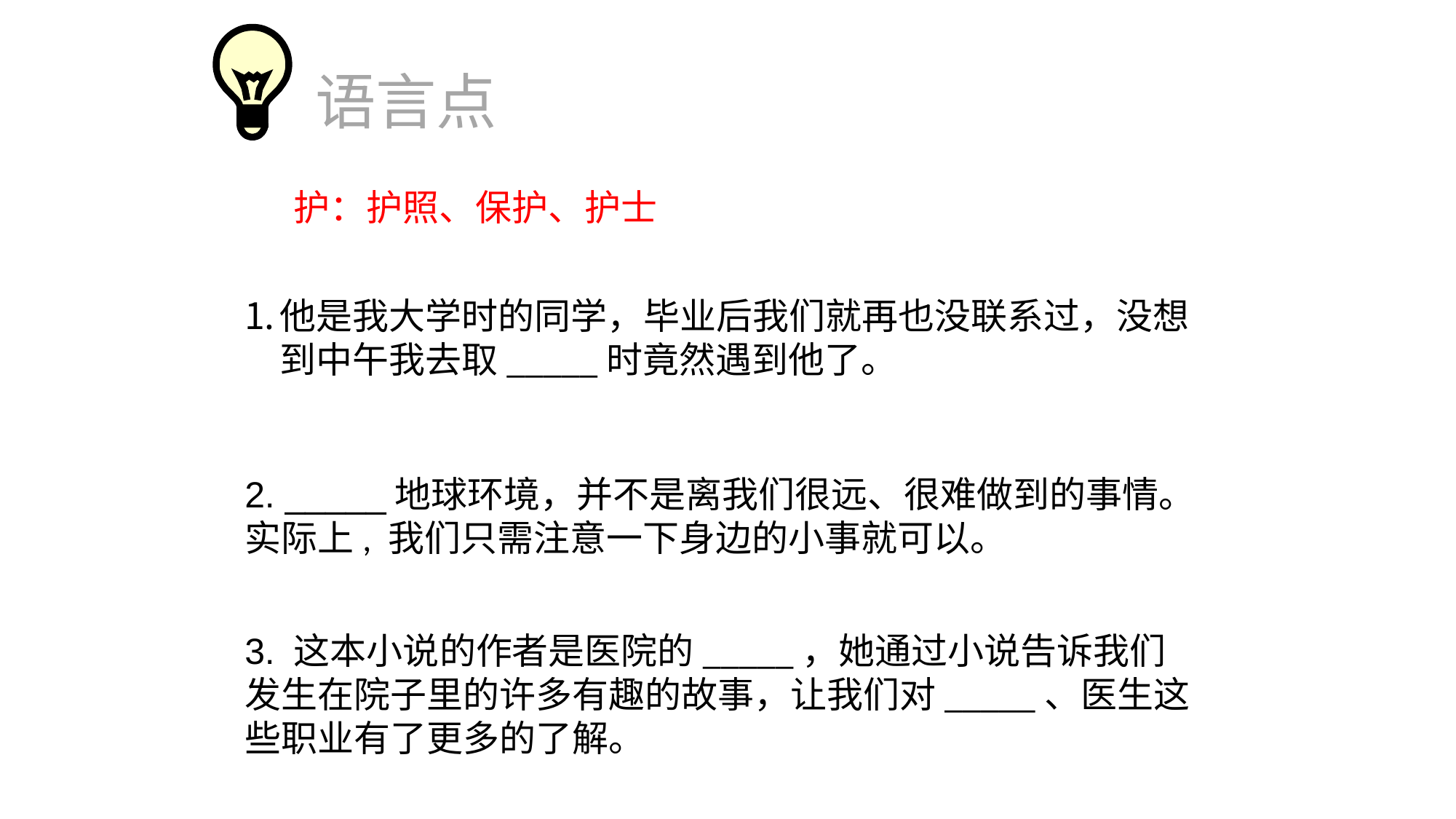

语言点
护：护照、保护、护士
他是我大学时的同学，毕业后我们就再也没联系过，没想到中午我去取_____时竟然遇到他了。
2. _____地球环境，并不是离我们很远、很难做到的事情。实际上, 我们只需注意一下身边的小事就可以。
3. 这本小说的作者是医院的_____，她通过小说告诉我们发生在院子里的许多有趣的故事，让我们对_____、医生这些职业有了更多的了解。